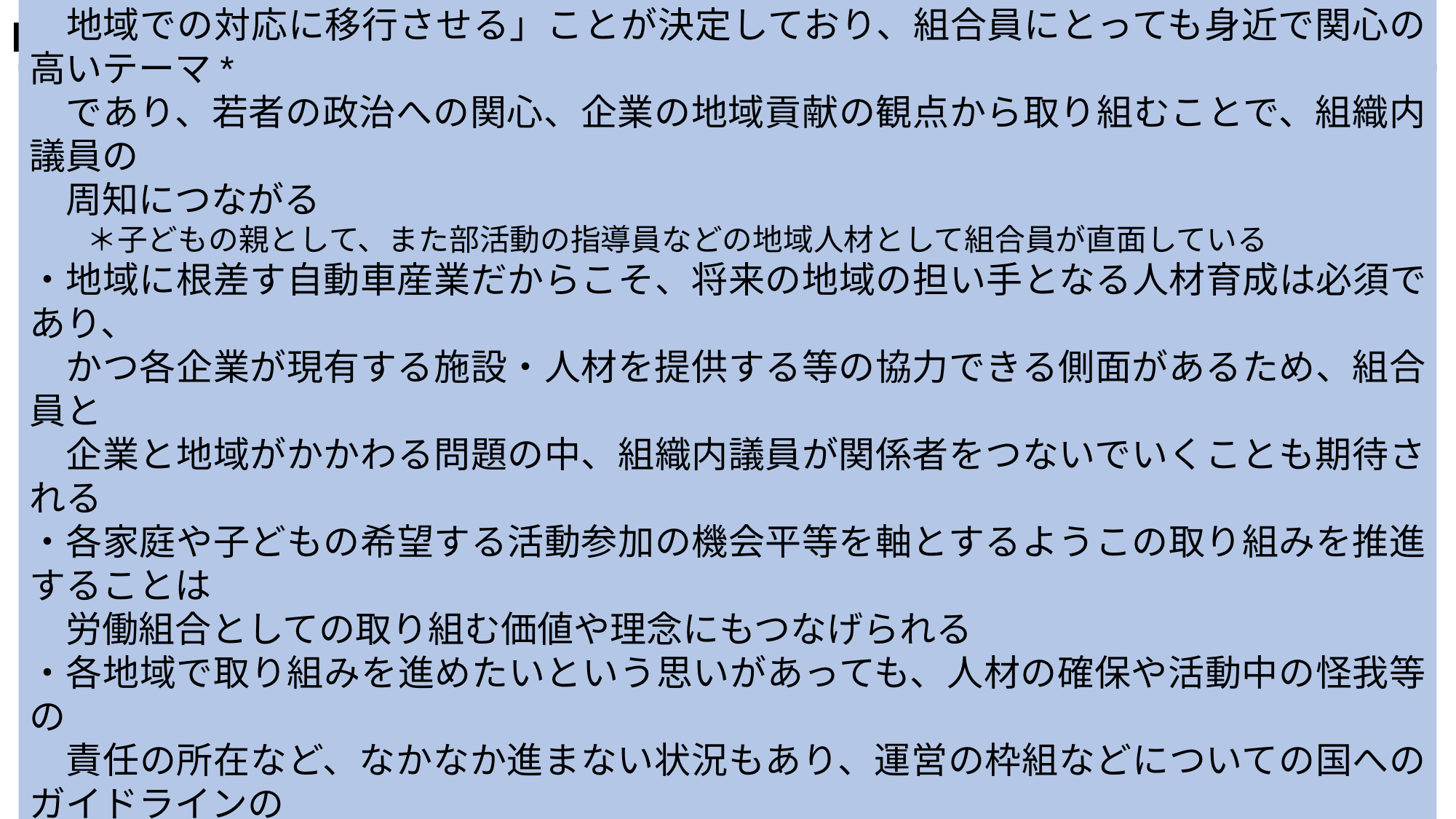

■項目詳細：部活動の地域移行

【選定理由】
・国の方針で2023年～2025年度を推進期間とし、「学校の部活動は休日においては、
　地域での対応に移行させる」ことが決定しており、組合員にとっても身近で関心の高いテーマ*
　であり、若者の政治への関心、企業の地域貢献の観点から取り組むことで、組織内議員の
　周知につながる
　　＊子どもの親として、また部活動の指導員などの地域人材として組合員が直面している
・地域に根差す自動車産業だからこそ、将来の地域の担い手となる人材育成は必須であり、
　かつ各企業が現有する施設・人材を提供する等の協力できる側面があるため、組合員と
　企業と地域がかかわる問題の中、組織内議員が関係者をつないでいくことも期待される
・各家庭や子どもの希望する活動参加の機会平等を軸とするようこの取り組みを推進することは
　労働組合としての取り組む価値や理念にもつなげられる
・各地域で取り組みを進めたいという思いがあっても、人材の確保や活動中の怪我等の
　責任の所在など、なかなか進まない状況もあり、運営の枠組などについての国へのガイドラインの
　充実を求めるケースや各地域の活動状況の共有など、国と地方また全国に議員のいる
　自動車総連の特徴とも合致する